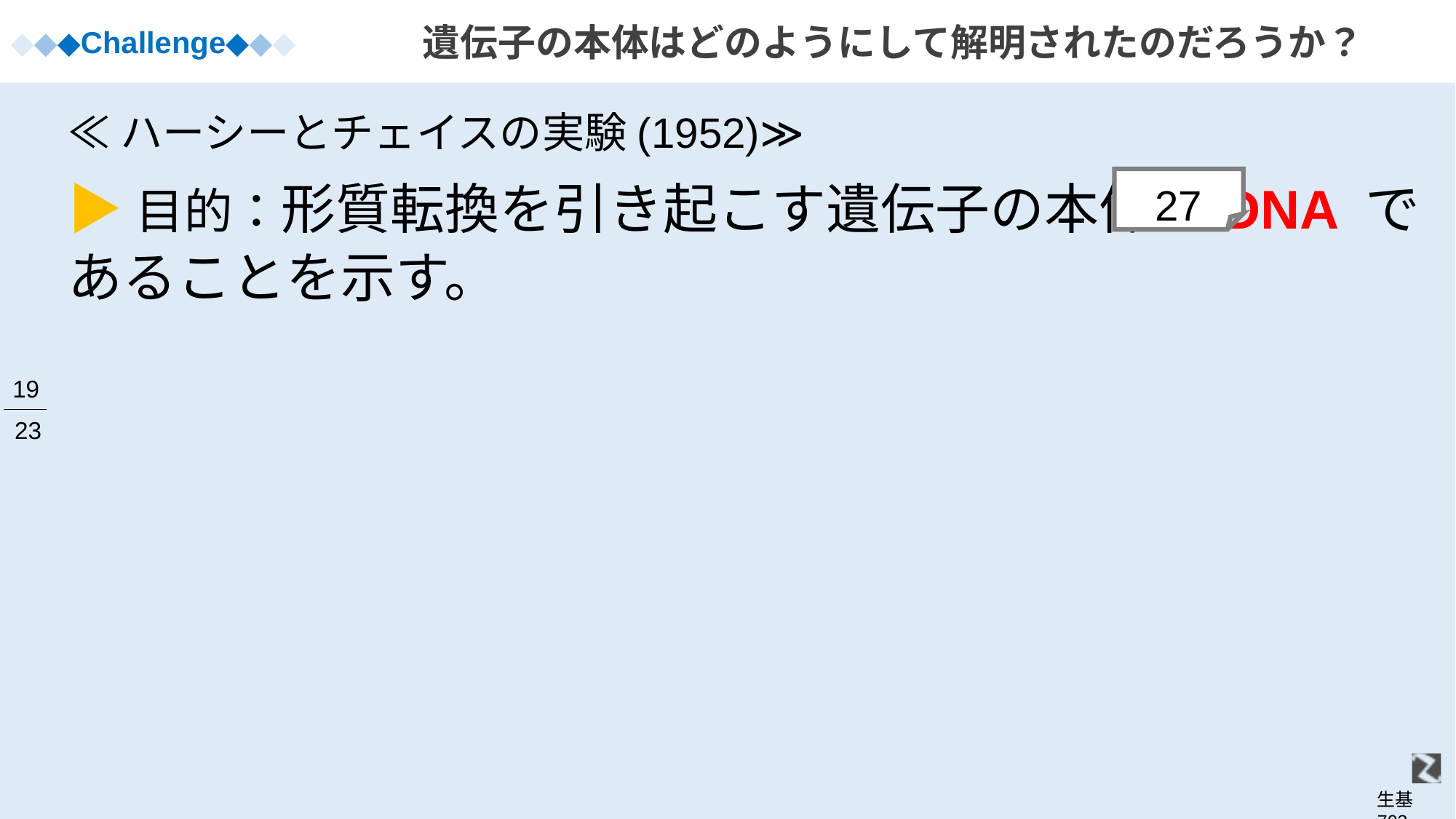

# 遺伝子の本体はどのようにして解明されたのだろうか？
≪ハーシーとチェイスの実験(1952)≫
▶目的：形質転換を引き起こす遺伝子の本体がDNA であることを示す。

27